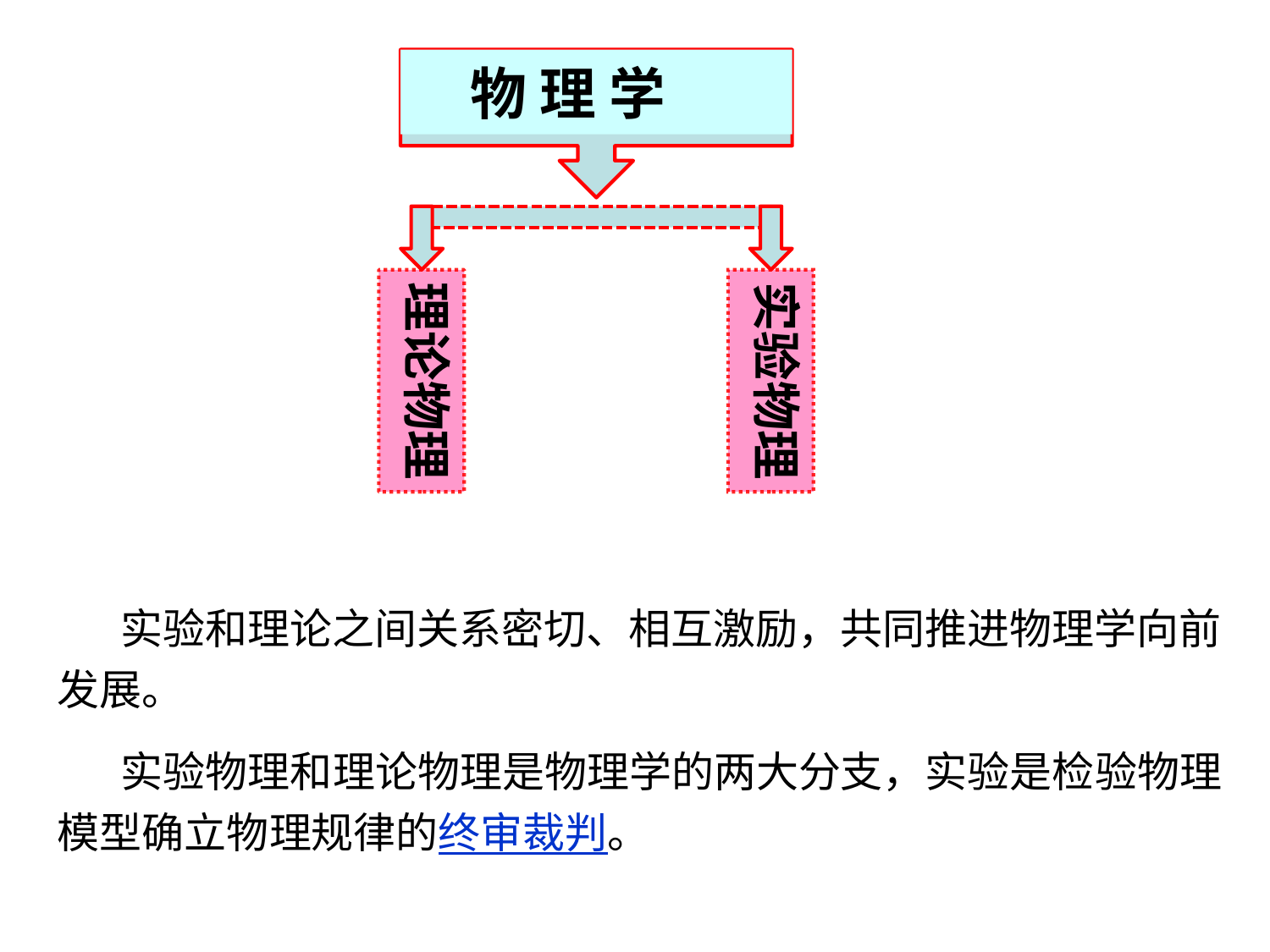

物 理 学

理论物理
实验物理
实验和理论之间关系密切、相互激励，共同推进物理学向前发展。
实验物理和理论物理是物理学的两大分支，实验是检验物理模型确立物理规律的终审裁判。